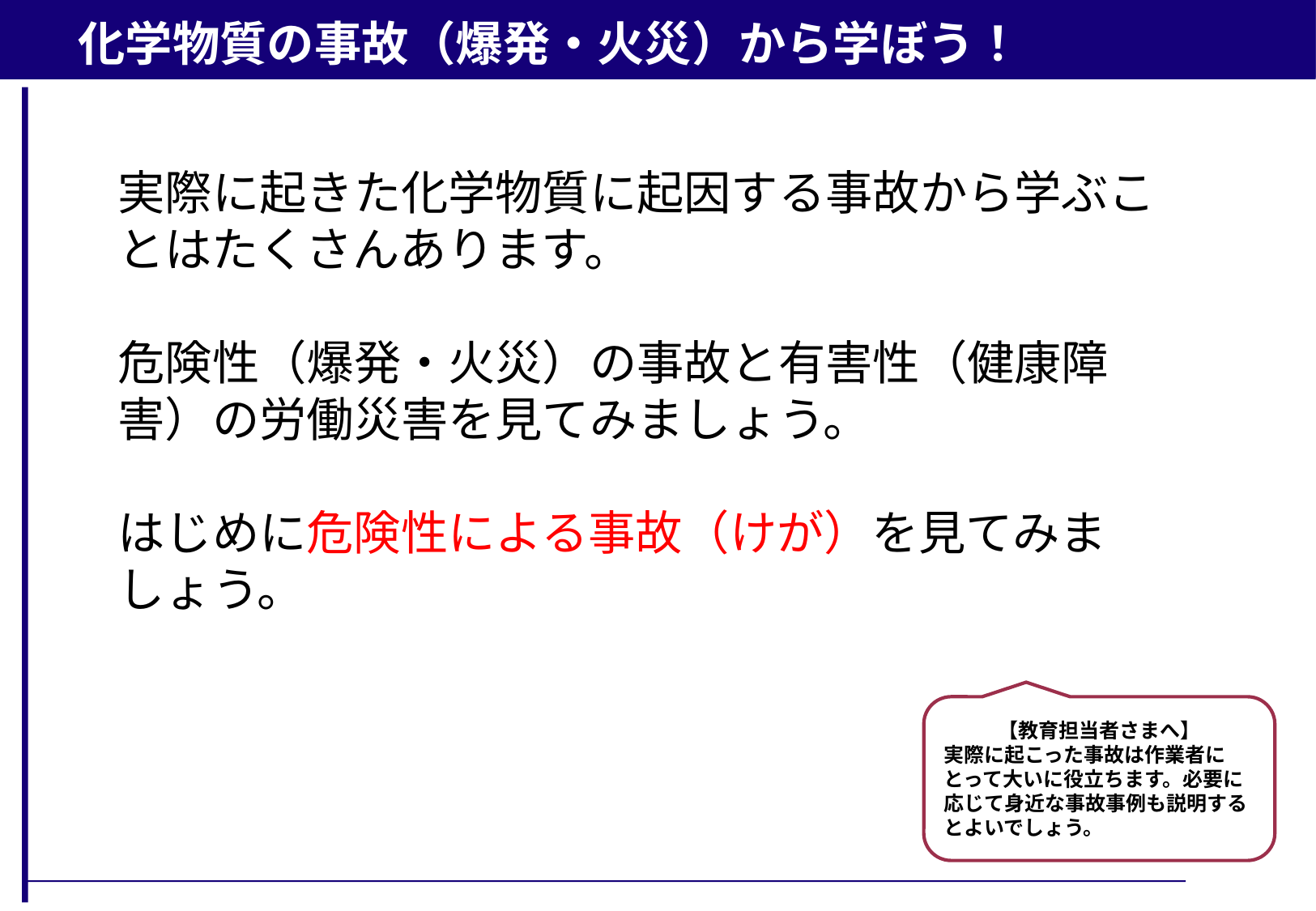

化学物質の事故（爆発・火災）から学ぼう！
実際に起きた化学物質に起因する事故から学ぶことはたくさんあります。

危険性（爆発・火災）の事故と有害性（健康障害）の労働災害を見てみましょう。

はじめに危険性による事故（けが）を見てみましょう。
【教育担当者さまへ】
実際に起こった事故は作業者にとって大いに役立ちます。必要に応じて身近な事故事例も説明するとよいでしょう。